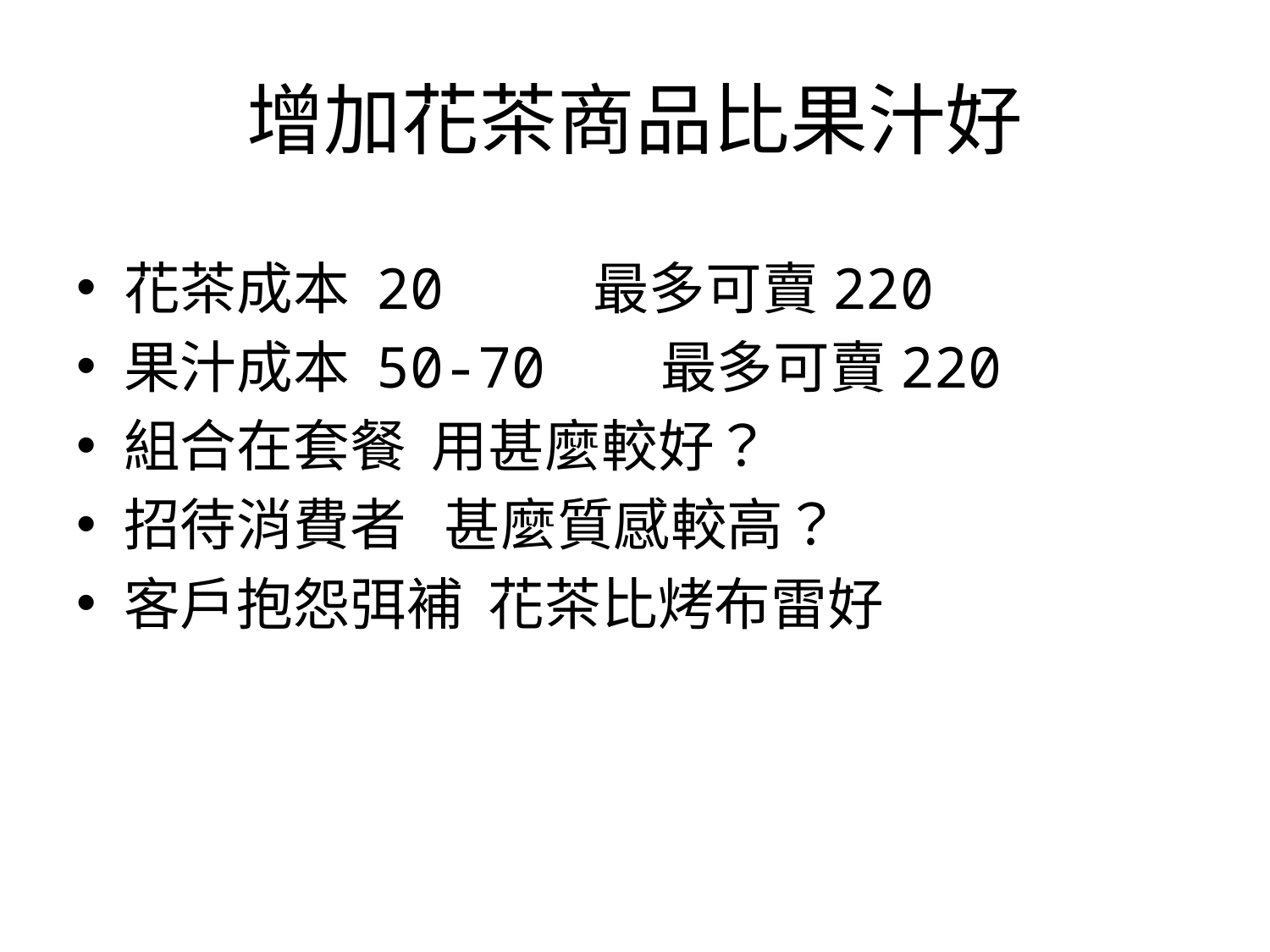

# 增加花茶商品比果汁好
花茶成本 20    最多可賣220
果汁成本 50-70   最多可賣220
組合在套餐  用甚麼較好？
招待消費者   甚麼質感較高？
客戶抱怨弭補  花茶比烤布雷好